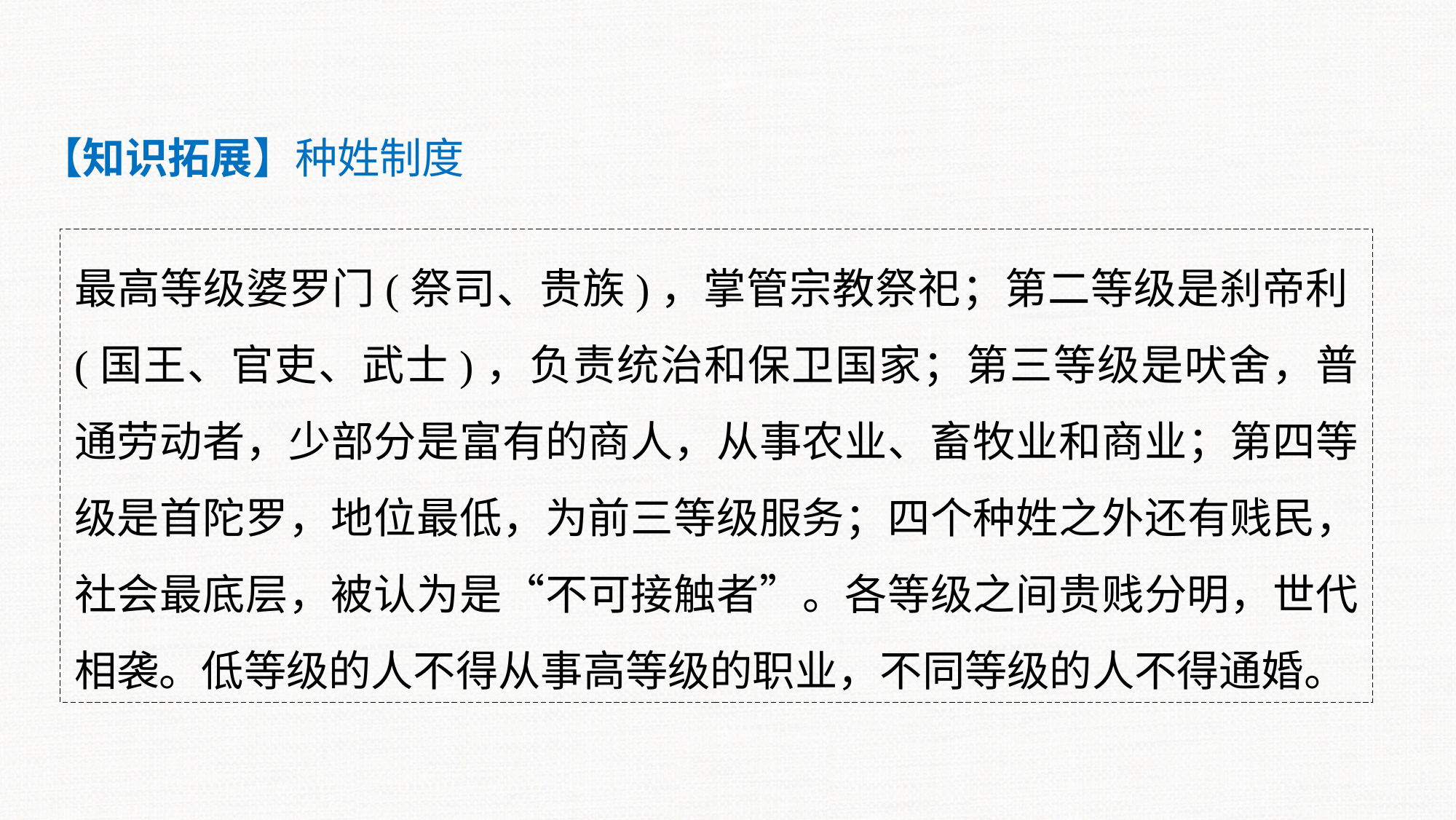

【知识拓展】种姓制度
最高等级婆罗门(祭司、贵族)，掌管宗教祭祀；第二等级是刹帝利(国王、官吏、武士)，负责统治和保卫国家；第三等级是吠舍，普通劳动者，少部分是富有的商人，从事农业、畜牧业和商业；第四等级是首陀罗，地位最低，为前三等级服务；四个种姓之外还有贱民，社会最底层，被认为是“不可接触者”。各等级之间贵贱分明，世代相袭。低等级的人不得从事高等级的职业，不同等级的人不得通婚。